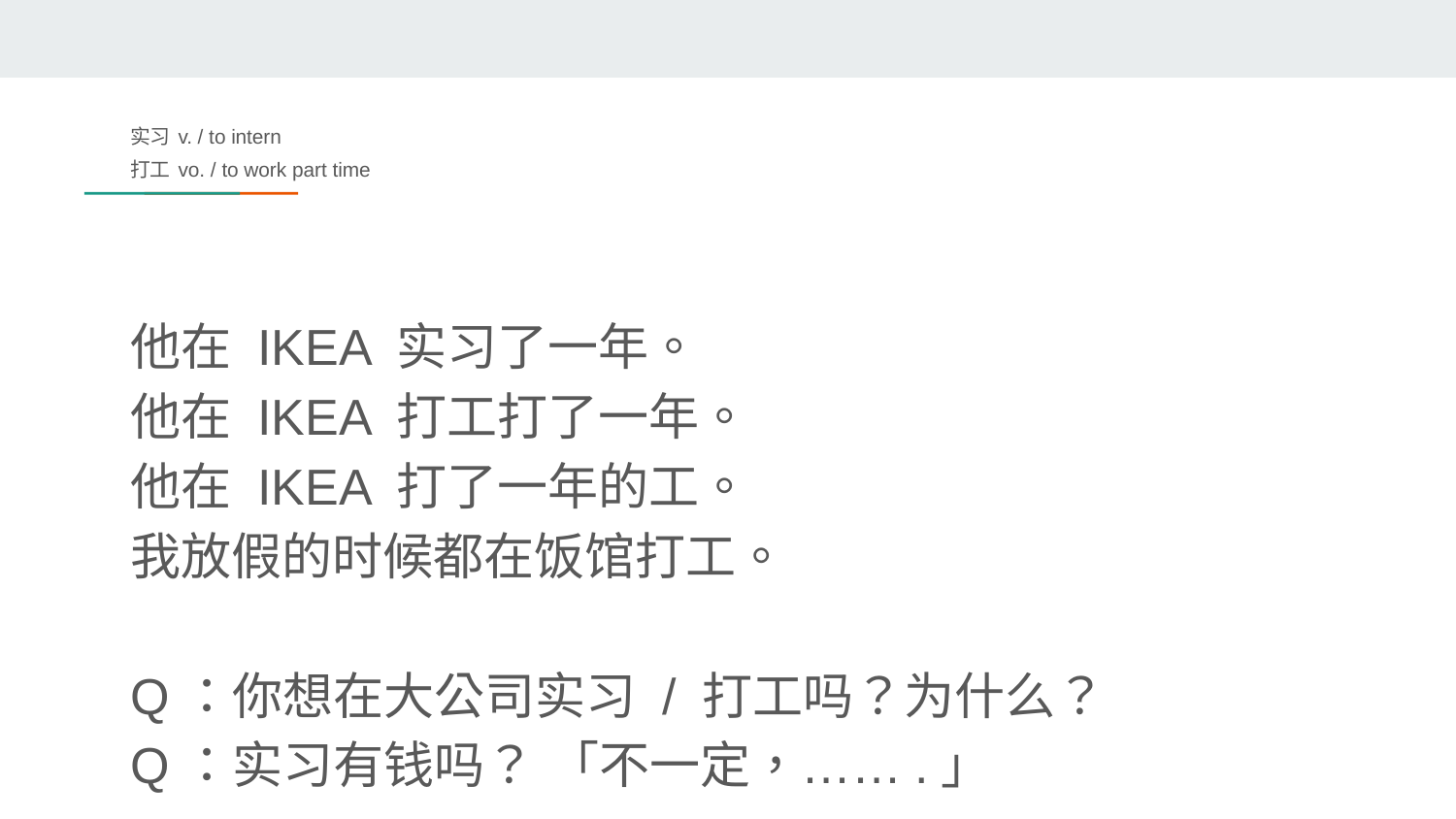

# 实习 v. / to intern
打工 vo. / to work part time

他在 IKEA 实习了一年。
他在 IKEA 打工打了一年。
他在 IKEA 打了一年的工。
我放假的时候都在饭馆打工。

Q：你想在大公司实习 / 打工吗？为什么？
Q：实习有钱吗？ 「不一定，…….」